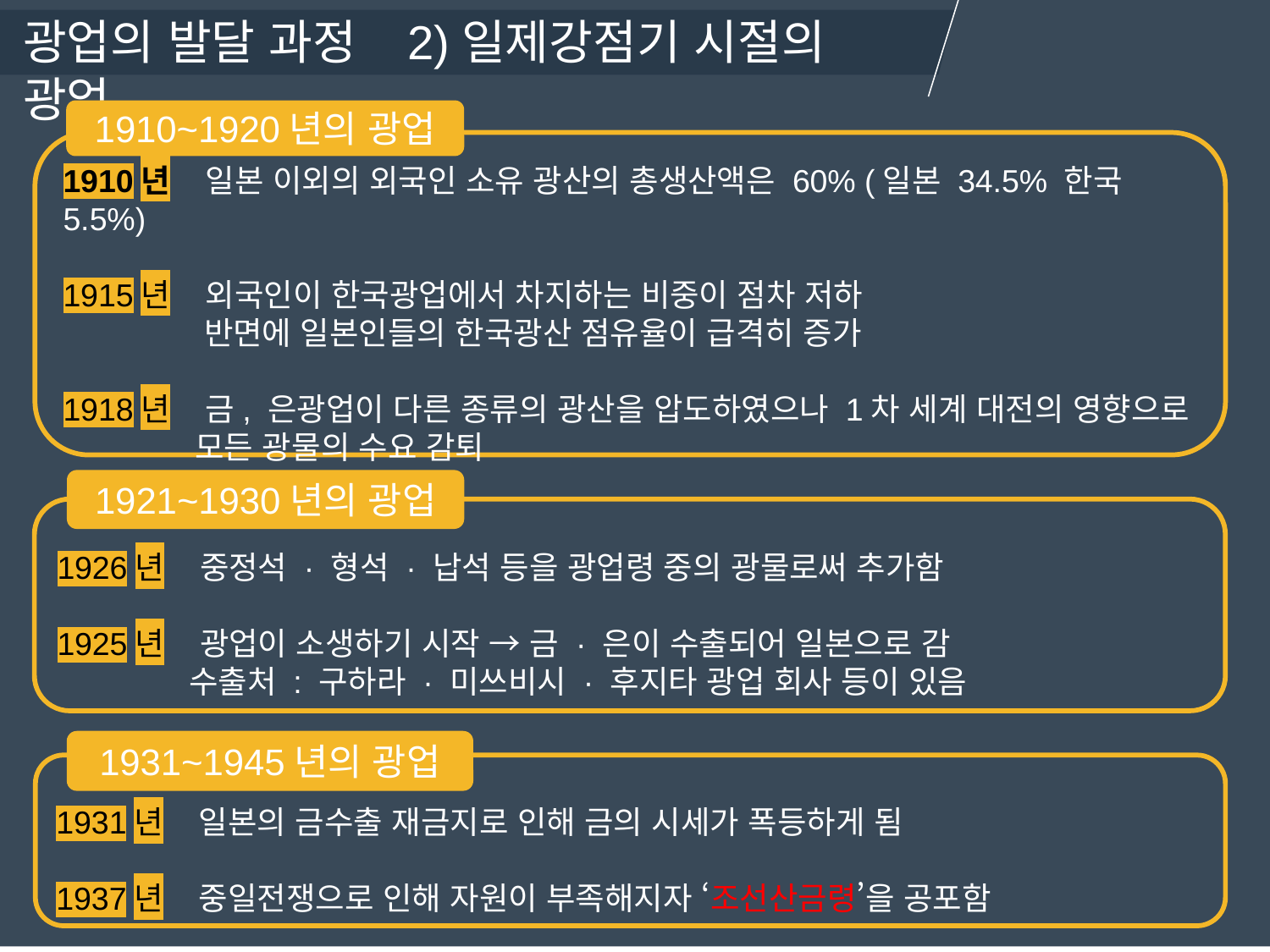

광업의 발달 과정   2)일제강점기 시절의 광업

1910~1920년의 광업

1910년    일본 이외의 외국인 소유 광산의 총생산액은 60% (일본 34.5% 한국5.5%)

1915년    외국인이 한국광업에서 차지하는 비중이 점차 저하
               반면에 일본인들의 한국광산 점유율이 급격히 증가

1918년    금, 은광업이 다른 종류의 광산을 압도하였으나 1차 세계 대전의 영향으로
              모든 광물의 수요 감퇴

1921~1930년의 광업

1926년    중정석 · 형석 · 납석 등을 광업령 중의 광물로써 추가함

1925년    광업이 소생하기 시작 → 금 · 은이 수출되어 일본으로 감
              수출처 : 구하라 · 미쓰비시 · 후지타 광업 회사 등이 있음
1931~1945년의 광업

1931년    일본의 금수출 재금지로 인해 금의 시세가 폭등하게 됨

1937년    중일전쟁으로 인해 자원이 부족해지자 ‘조선산금령’을 공포함